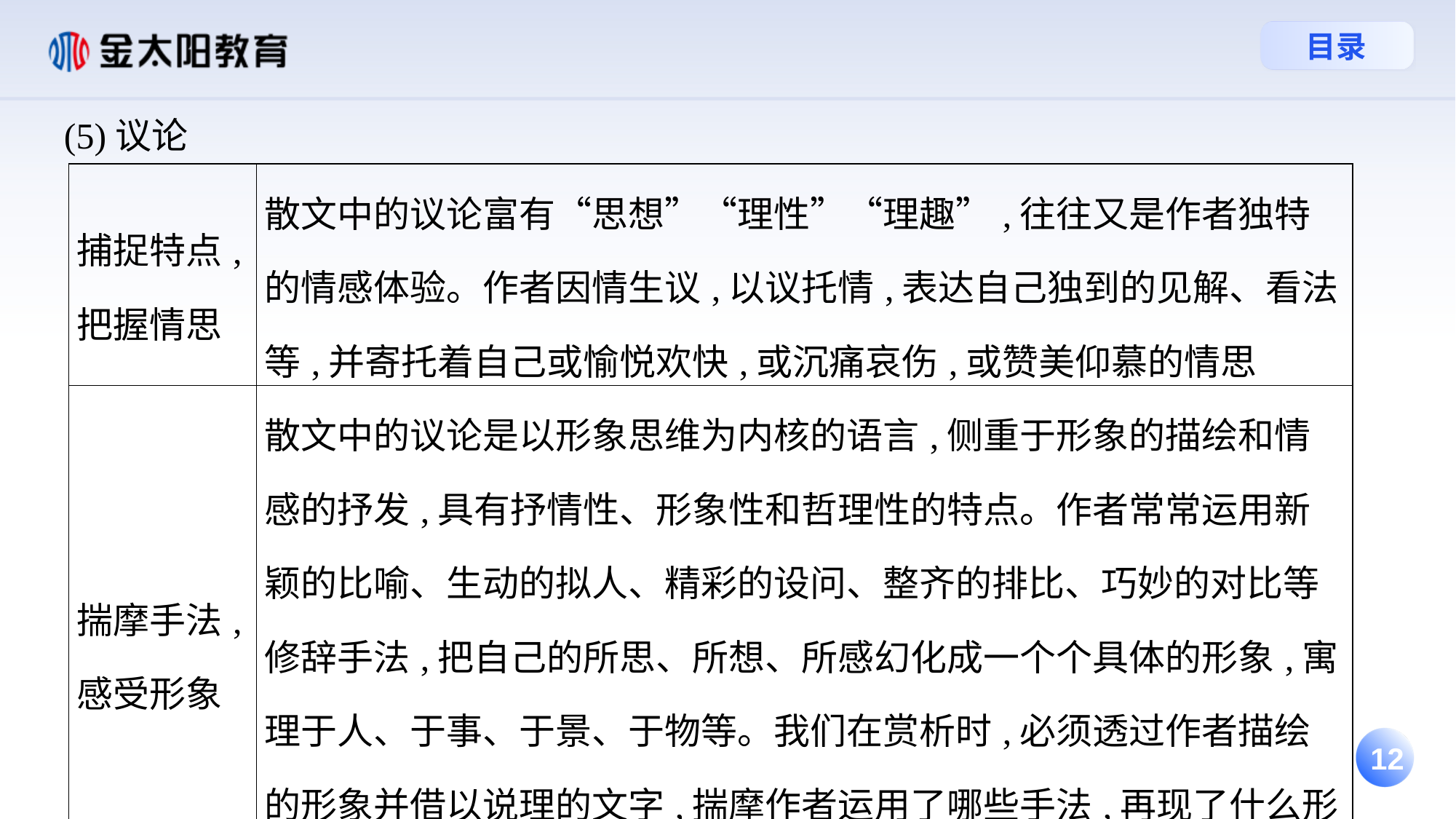

(5)议论
| 捕捉特点,把握情思 | 散文中的议论富有“思想”“理性”“理趣”,往往又是作者独特的情感体验。作者因情生议,以议托情,表达自己独到的见解、看法等,并寄托着自己或愉悦欢快,或沉痛哀伤,或赞美仰慕的情思 |
| --- | --- |
| 揣摩手法,感受形象 | 散文中的议论是以形象思维为内核的语言,侧重于形象的描绘和情感的抒发,具有抒情性、形象性和哲理性的特点。作者常常运用新颖的比喻、生动的拟人、精彩的设问、整齐的排比、巧妙的对比等修辞手法,把自己的所思、所想、所感幻化成一个个具体的形象,寓理于人、于事、于景、于物等。我们在赏析时,必须透过作者描绘的形象并借以说理的文字,揣摩作者运用了哪些手法,再现了什么形象,表达了什么观点 |